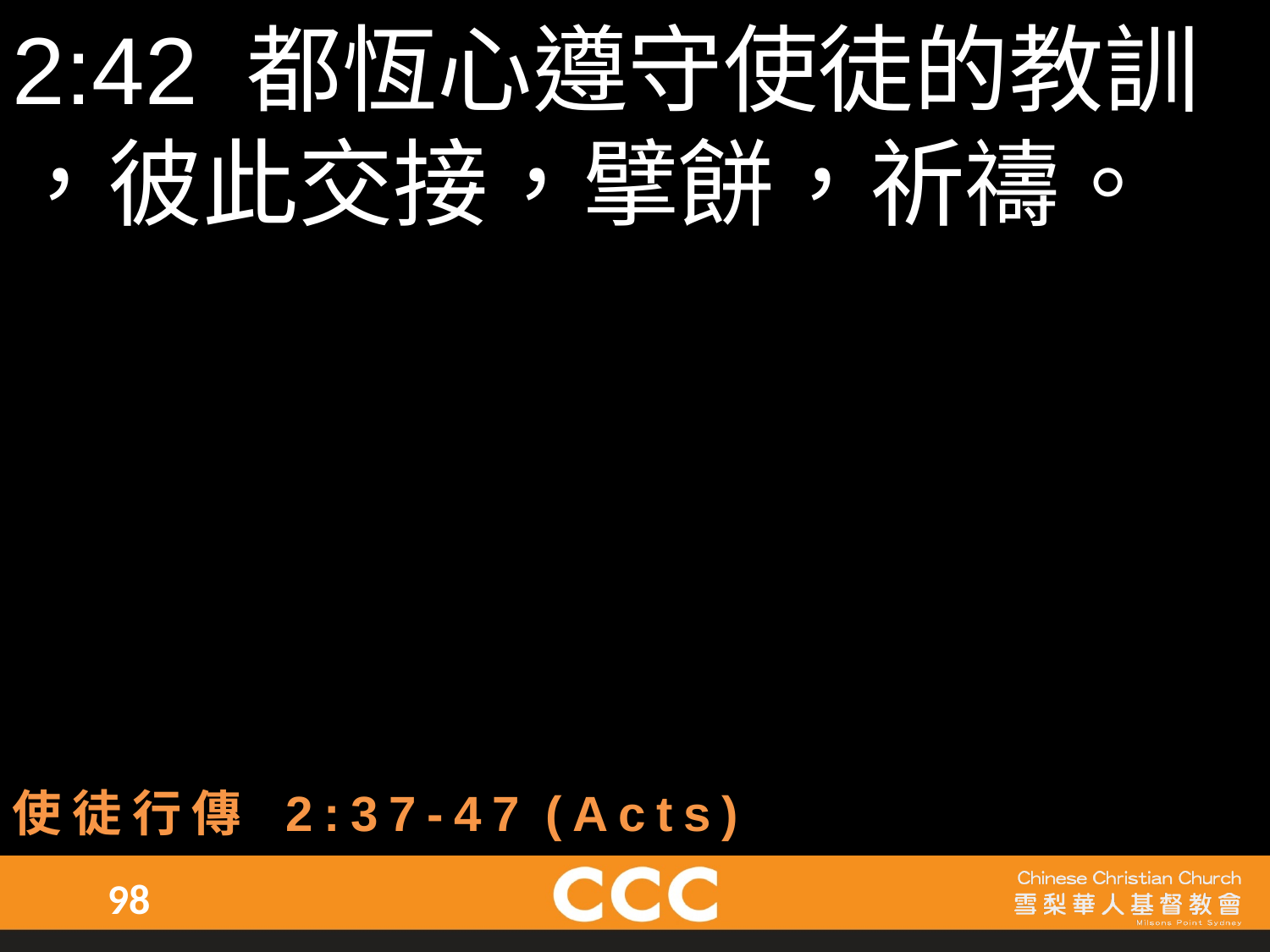

2:42 都恆心遵守使徒的教訓
，彼此交接，擘餅，祈禱。
使徒行傳 2:37-47 (Acts)
98